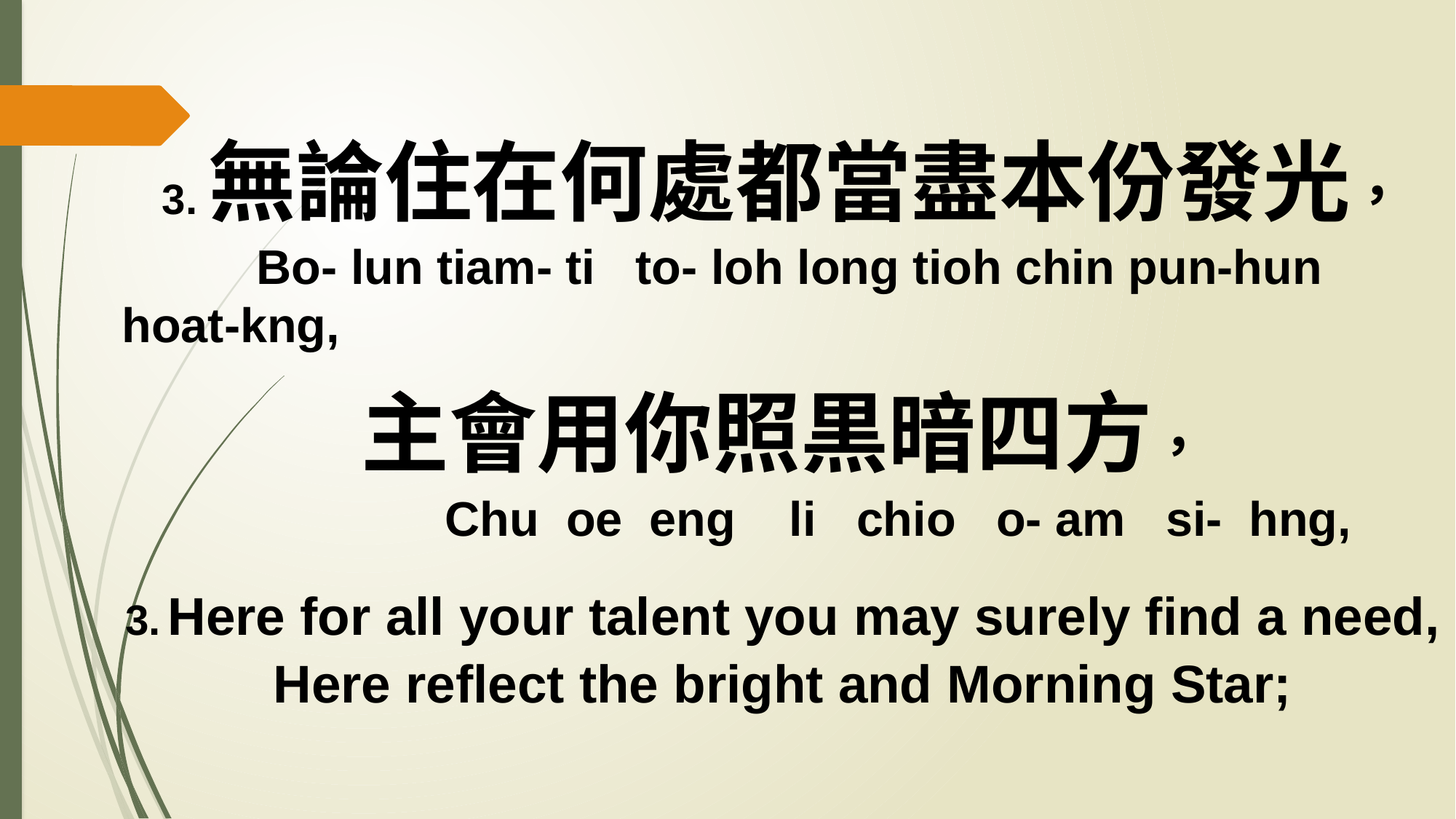

3. 無論住在何處都當盡本份發光，
          Bo- lun tiam- ti   to- loh long tioh chin pun-hun hoat-kng,

主會用你照黒暗四方，
                        Chu  oe  eng    li   chio   o- am   si-  hng,

3. Here for all your talent you may surely find a need,
Here reflect the bright and Morning Star;